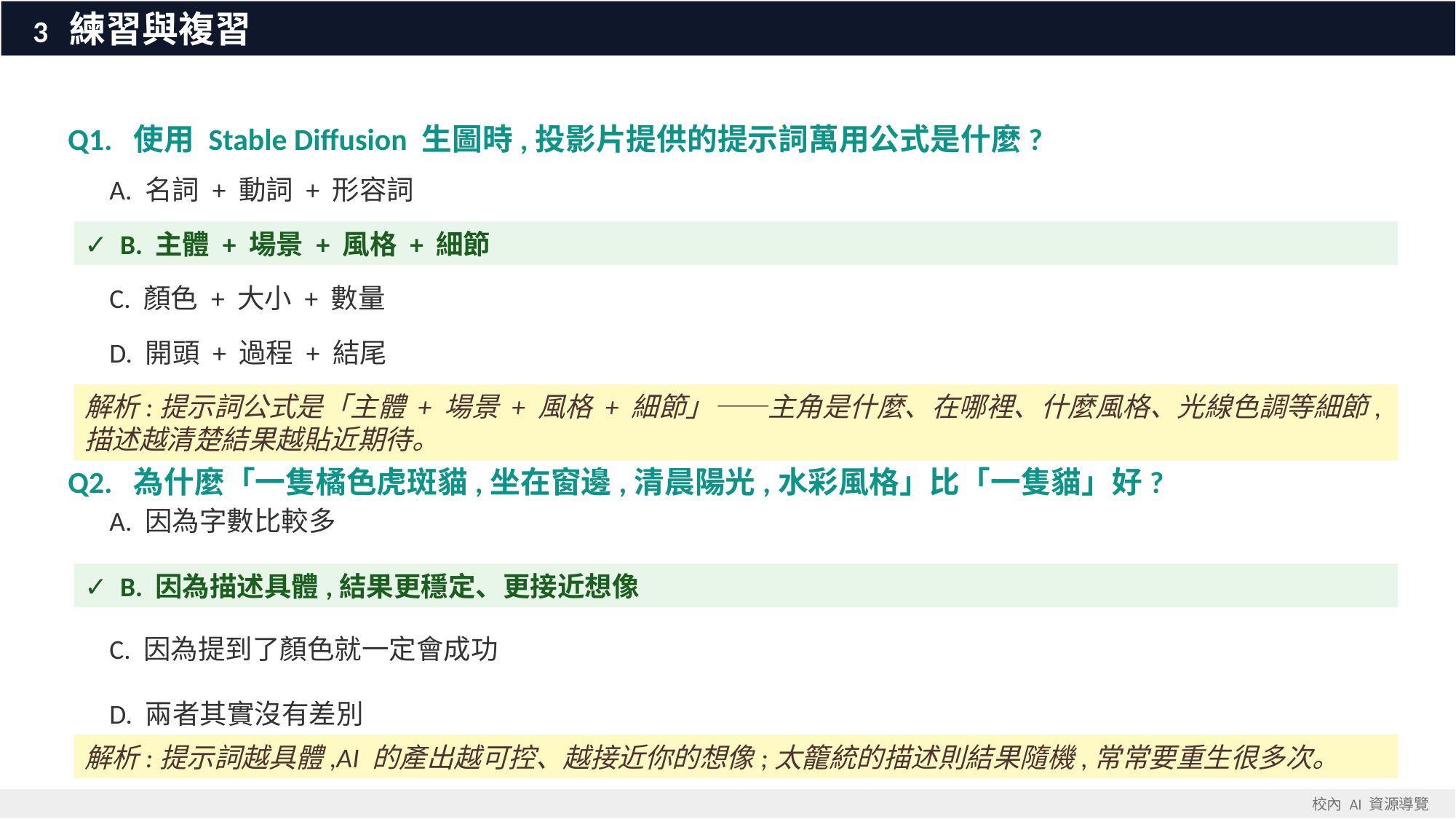

3  練習與複習
Q1.  使用 Stable Diffusion 生圖時,投影片提供的提示詞萬用公式是什麼?
    A. 名詞 + 動詞 + 形容詞
✓  B. 主體 + 場景 + 風格 + 細節
    C. 顏色 + 大小 + 數量
    D. 開頭 + 過程 + 結尾
解析:提示詞公式是「主體 + 場景 + 風格 + 細節」——主角是什麼、在哪裡、什麼風格、光線色調等細節,描述越清楚結果越貼近期待。
Q2.  為什麼「一隻橘色虎斑貓,坐在窗邊,清晨陽光,水彩風格」比「一隻貓」好?
    A. 因為字數比較多
✓  B. 因為描述具體,結果更穩定、更接近想像
    C. 因為提到了顏色就一定會成功
    D. 兩者其實沒有差別
解析:提示詞越具體,AI 的產出越可控、越接近你的想像;太籠統的描述則結果隨機,常常要重生很多次。
校內 AI 資源導覽